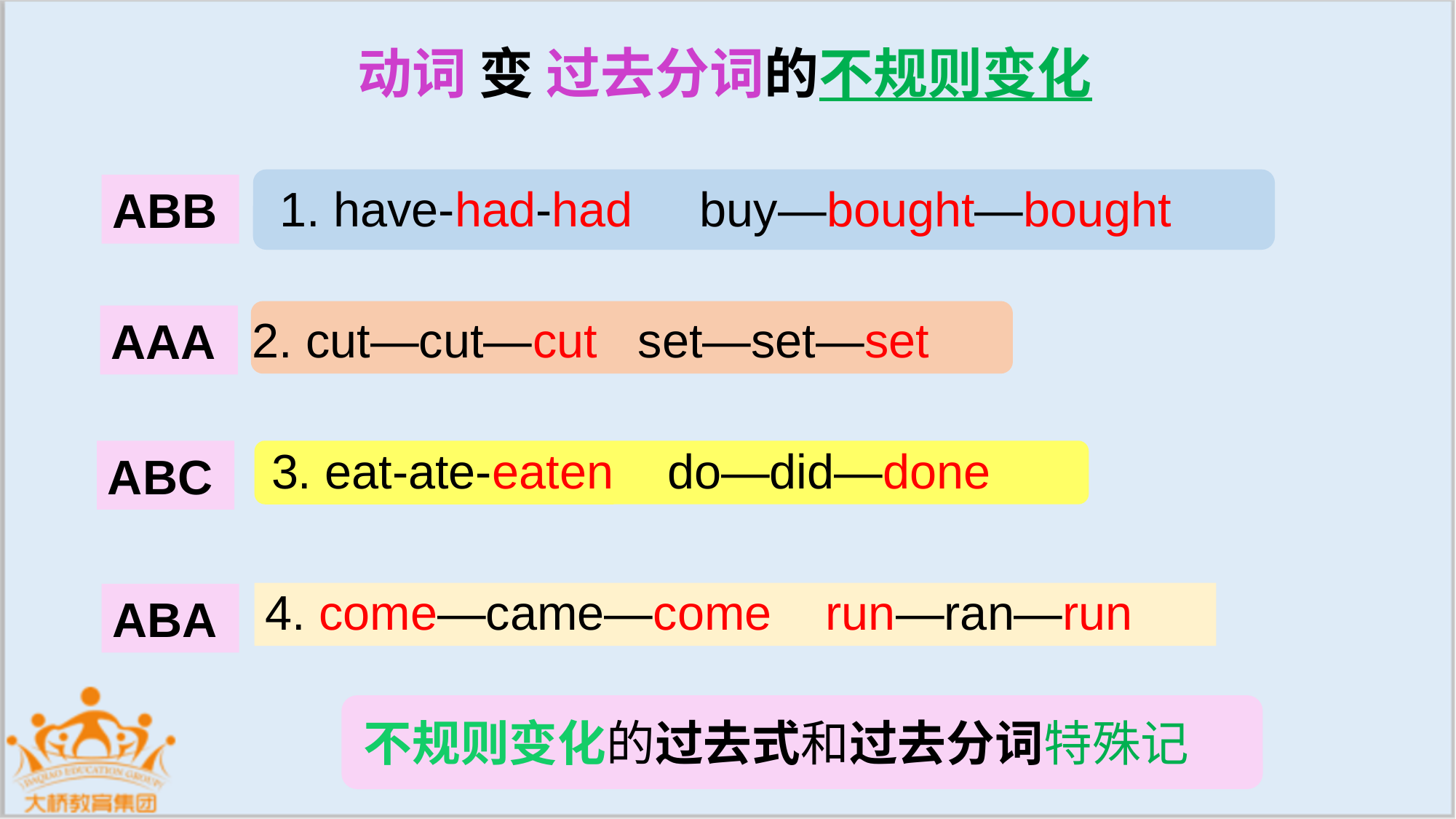

动词 变 过去分词的不规则变化

   1. have-had-had     buy—bought—bought
ABB

2. cut—cut—cut   set—set—set
AAA

3. eat-ate-eaten    do—did—done
ABC
4. come—came—come    run—ran—run
ABA

 不规则变化的过去式和过去分词特殊记